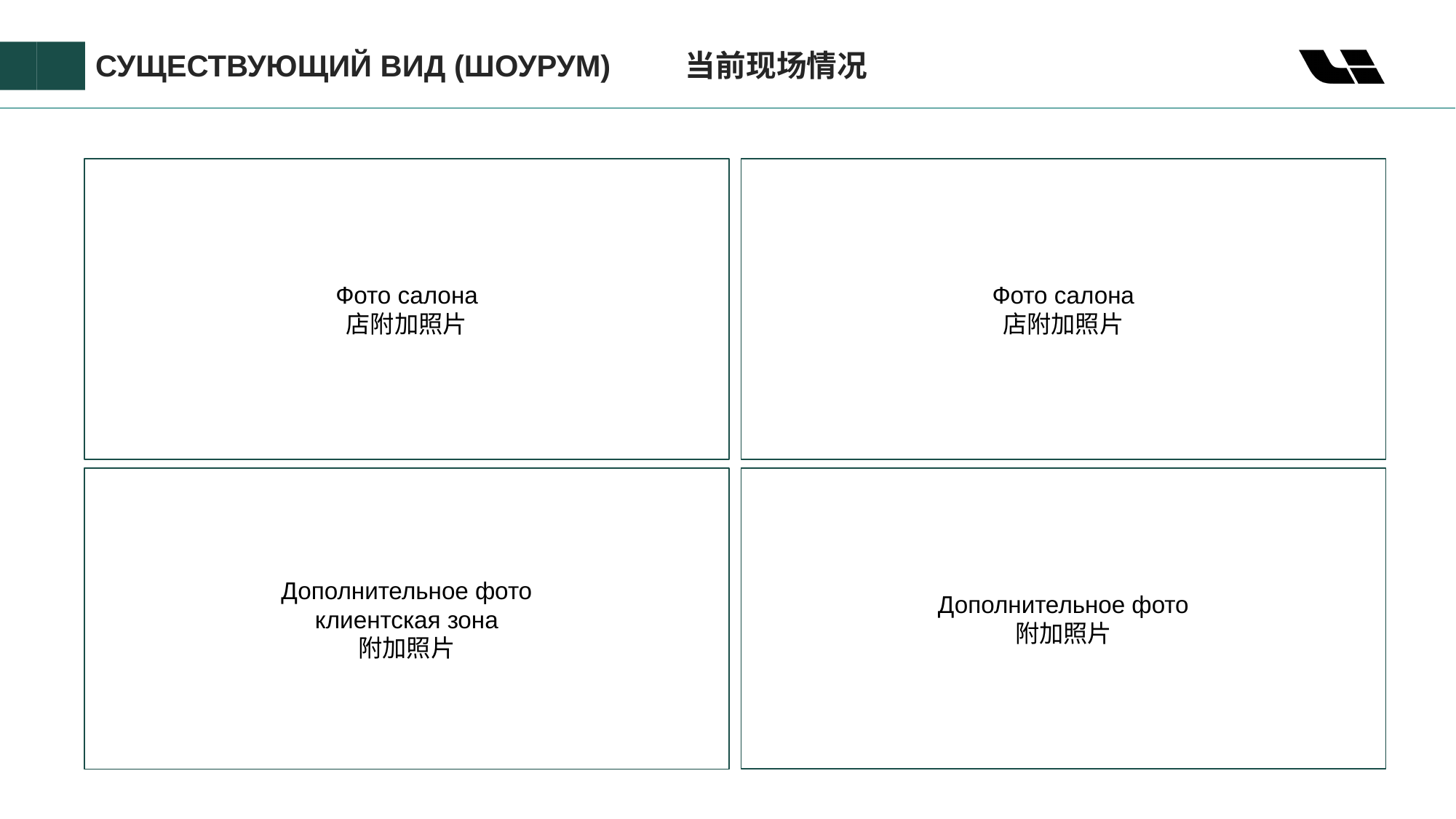

СУЩЕСТВУЮЩИЙ ВИД (ШОУРУМ)        当前现场情况
Фото салона
店附加照片
Фото салона
店附加照片
Дополнительное фото
附加照片
Дополнительное фото
клиентская зона
附加照片